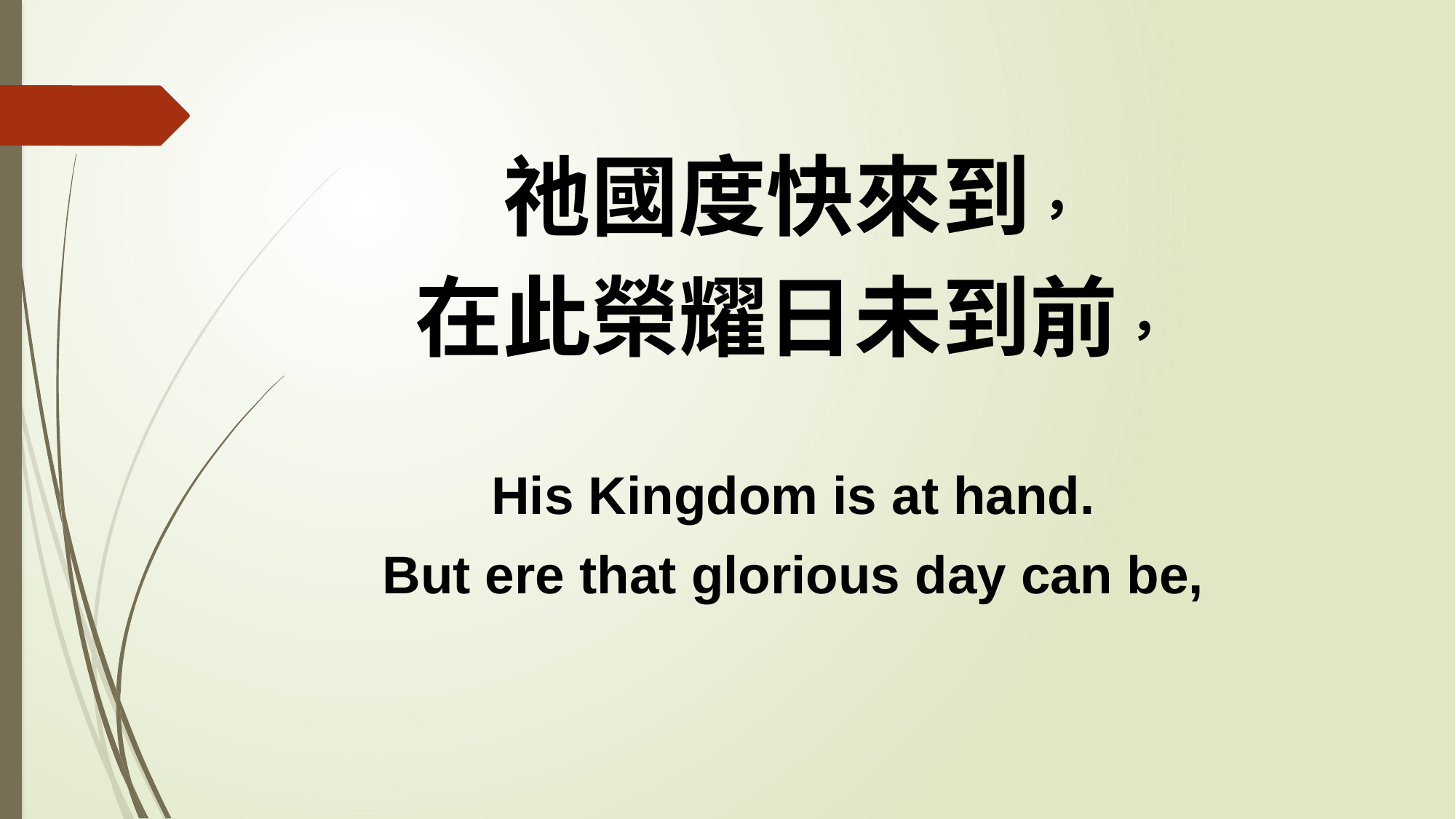

祂國度快來到，
在此榮耀日未到前，

His Kingdom is at hand.
But ere that glorious day can be,